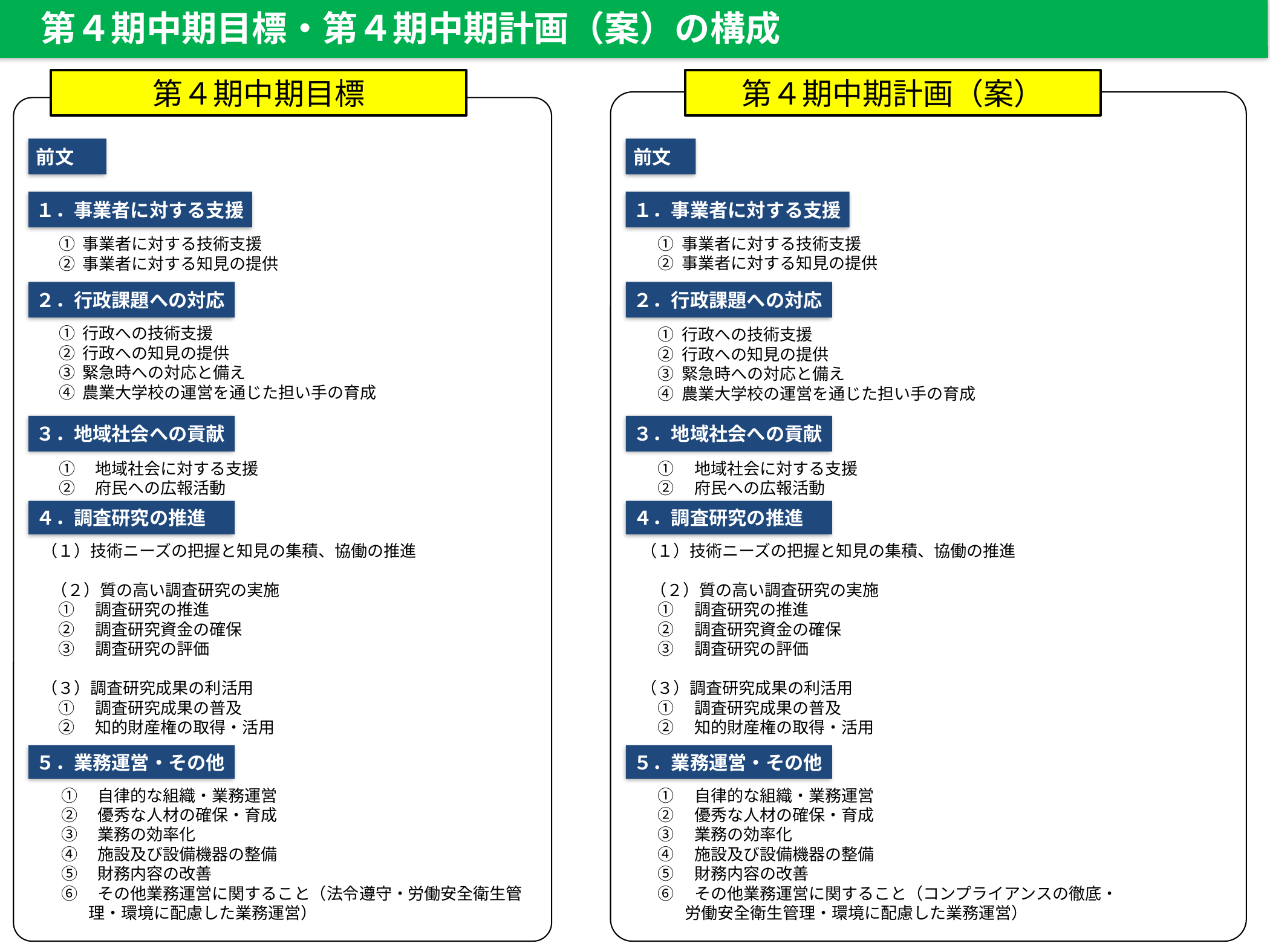

第４期中期目標・第４期中期計画（案）の構成
第４期中期目標
第４期中期計画（案）

前文
前文
１．事業者に対する支援
１．事業者に対する支援
① 事業者に対する技術支援
② 事業者に対する知見の提供

① 事業者に対する技術支援
② 事業者に対する知見の提供
２．行政課題への対応
２．行政課題への対応
① 行政への技術支援
② 行政への知見の提供
③ 緊急時への対応と備え
④ 農業大学校の運営を通じた担い手の育成

① 行政への技術支援
② 行政への知見の提供
③ 緊急時への対応と備え
④ 農業大学校の運営を通じた担い手の育成
３．地域社会への貢献
３．地域社会への貢献
①　地域社会に対する支援
②　府民への広報活動
①　地域社会に対する支援
②　府民への広報活動
４．調査研究の推進
４．調査研究の推進
（１）技術ニーズの把握と知見の集積、協働の推進

（２）質の高い調査研究の実施
①　調査研究の推進
②　調査研究資金の確保
③　調査研究の評価

（３）調査研究成果の利活用
①　調査研究成果の普及
②　知的財産権の取得・活用

（１）技術ニーズの把握と知見の集積、協働の推進

（２）質の高い調査研究の実施
①　調査研究の推進
②　調査研究資金の確保
③　調査研究の評価

（３）調査研究成果の利活用
①　調査研究成果の普及
②　知的財産権の取得・活用
５．業務運営・その他
５．業務運営・その他
①　自律的な組織・業務運営
②　優秀な人材の確保・育成
③　業務の効率化
④　施設及び設備機器の整備
⑤　財務内容の改善
⑥　その他業務運営に関すること（法令遵守・労働安全衛生管理・環境に配慮した業務運営）
①　自律的な組織・業務運営
②　優秀な人材の確保・育成
③　業務の効率化
④　施設及び設備機器の整備
⑤　財務内容の改善
⑥　その他業務運営に関すること（コンプライアンスの徹底・労働安全衛生管理・環境に配慮した業務運営）